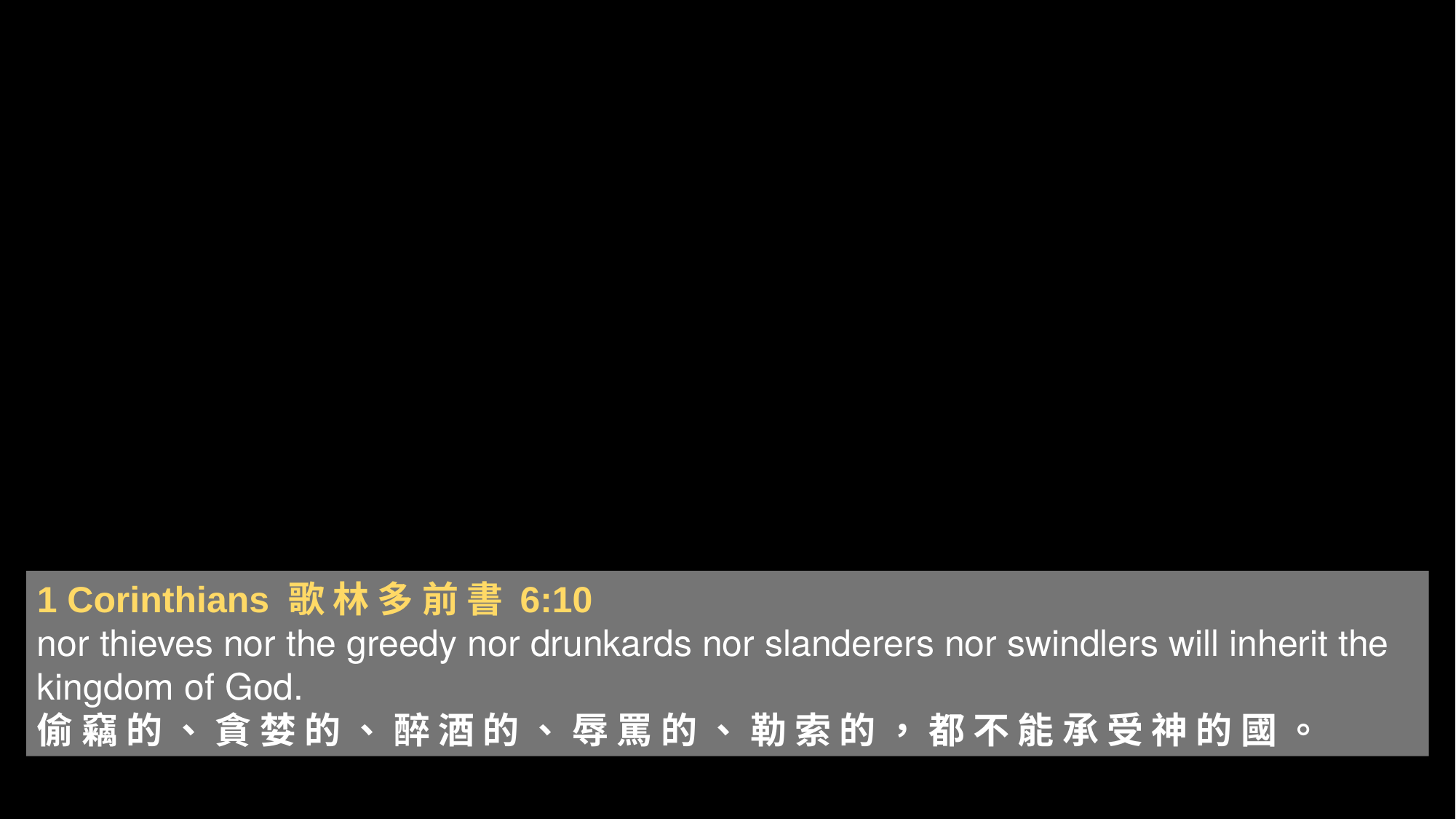

1 Corinthians 歌 林 多 前 書 6:10
nor thieves nor the greedy nor drunkards nor slanderers nor swindlers will inherit the kingdom of God.
偷 竊 的 、 貪 婪 的 、 醉 酒 的 、 辱 罵 的 、 勒 索 的 ， 都 不 能 承 受 神 的 國 。